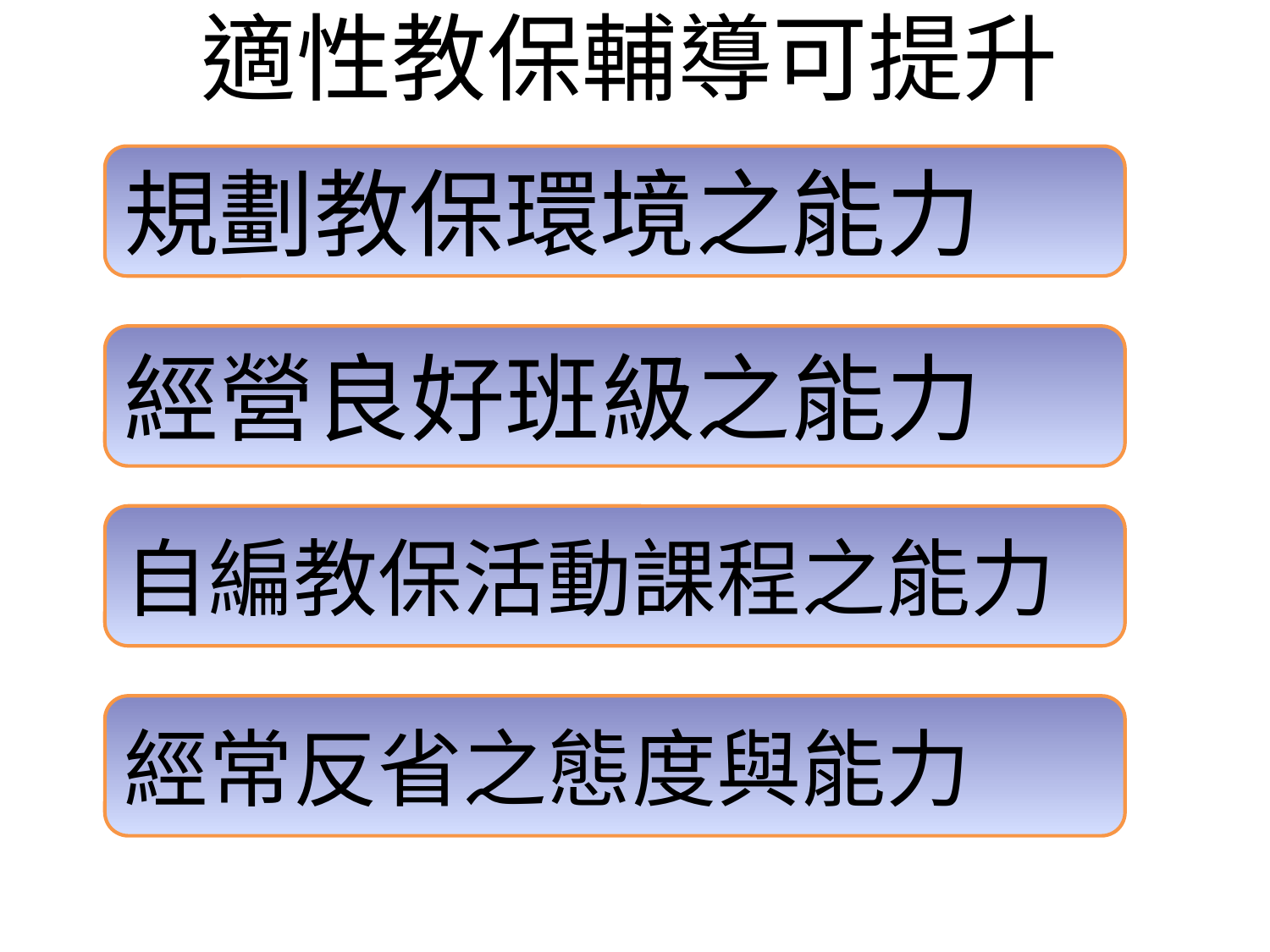

# 適性教保輔導可提升
規劃教保環境之能力
經營良好班級之能力
自編教保活動課程之能力
經常反省之態度與能力